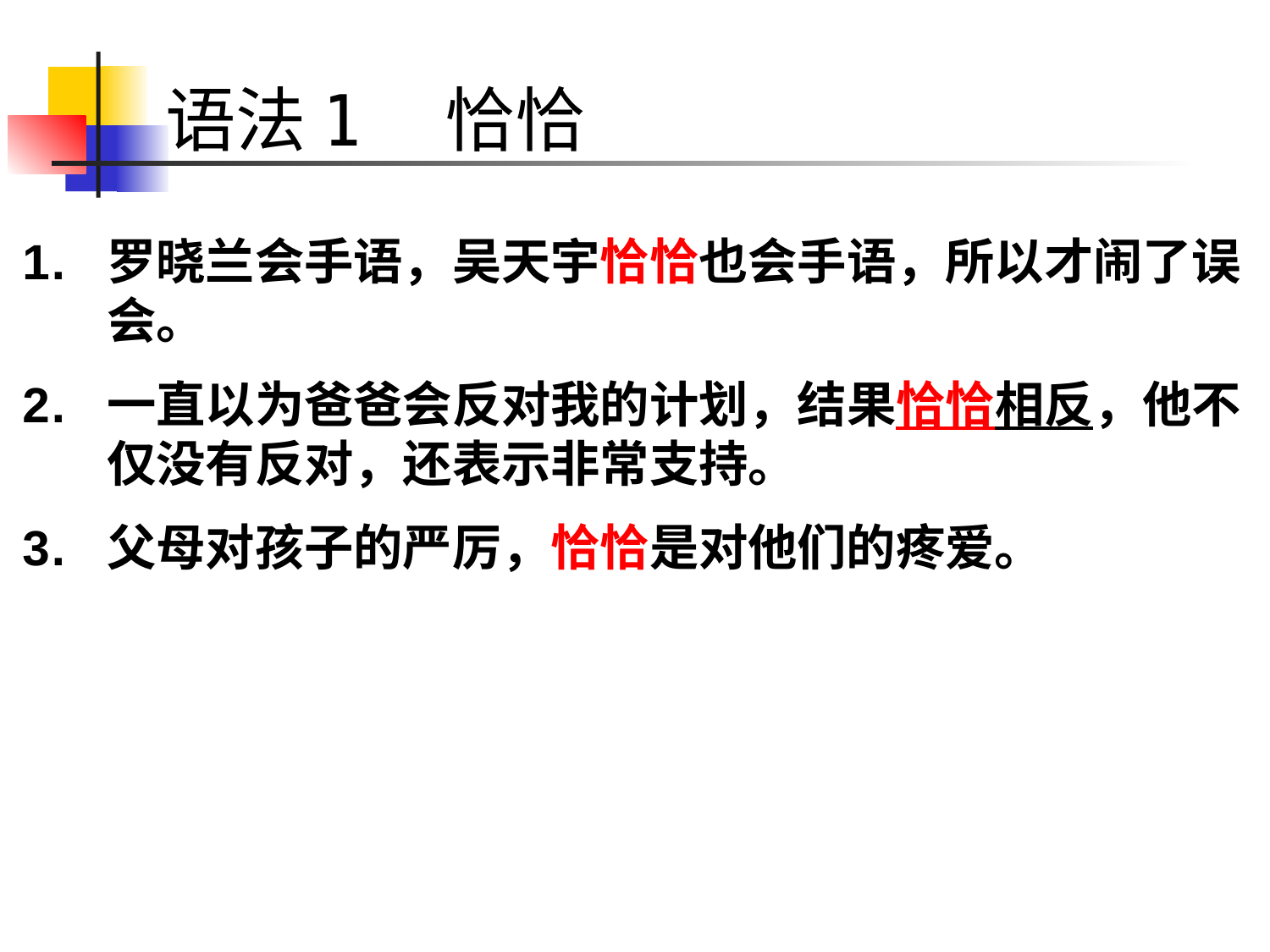

# 语法1   恰恰
罗晓兰会手语，吴天宇恰恰也会手语，所以才闹了误会。
一直以为爸爸会反对我的计划，结果恰恰相反，他不仅没有反对，还表示非常支持。
父母对孩子的严厉，恰恰是对他们的疼爱。